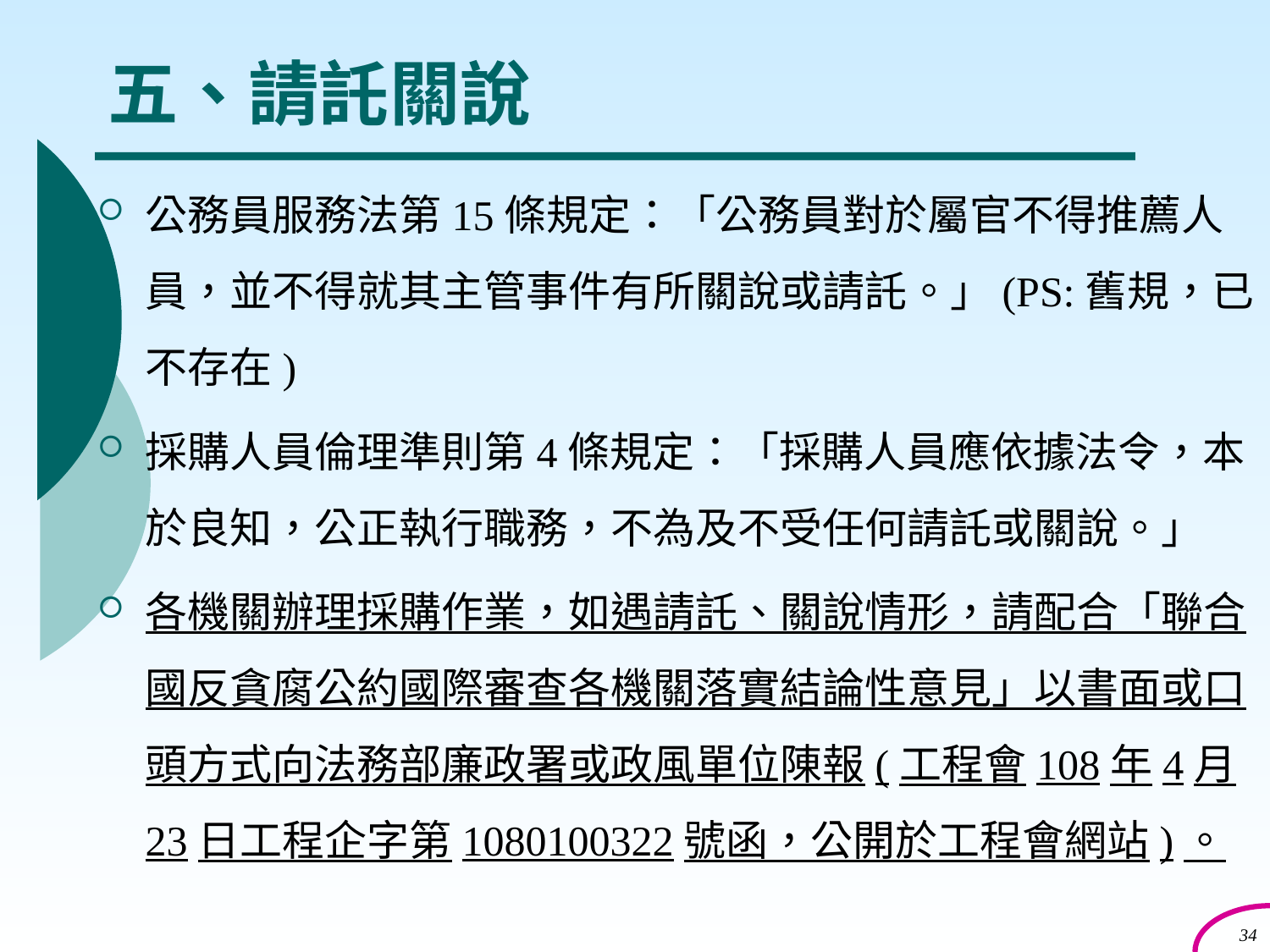

# 五、請託關說
公務員服務法第15條規定：「公務員對於屬官不得推薦人員，並不得就其主管事件有所關說或請託。」(PS:舊規，已不存在)
採購人員倫理準則第4條規定：「採購人員應依據法令，本於良知，公正執行職務，不為及不受任何請託或關說。」
各機關辦理採購作業，如遇請託、關說情形，請配合「聯合國反貪腐公約國際審查各機關落實結論性意見」以書面或口頭方式向法務部廉政署或政風單位陳報(工程會108年4月23日工程企字第1080100322號函，公開於工程會網站)。
34